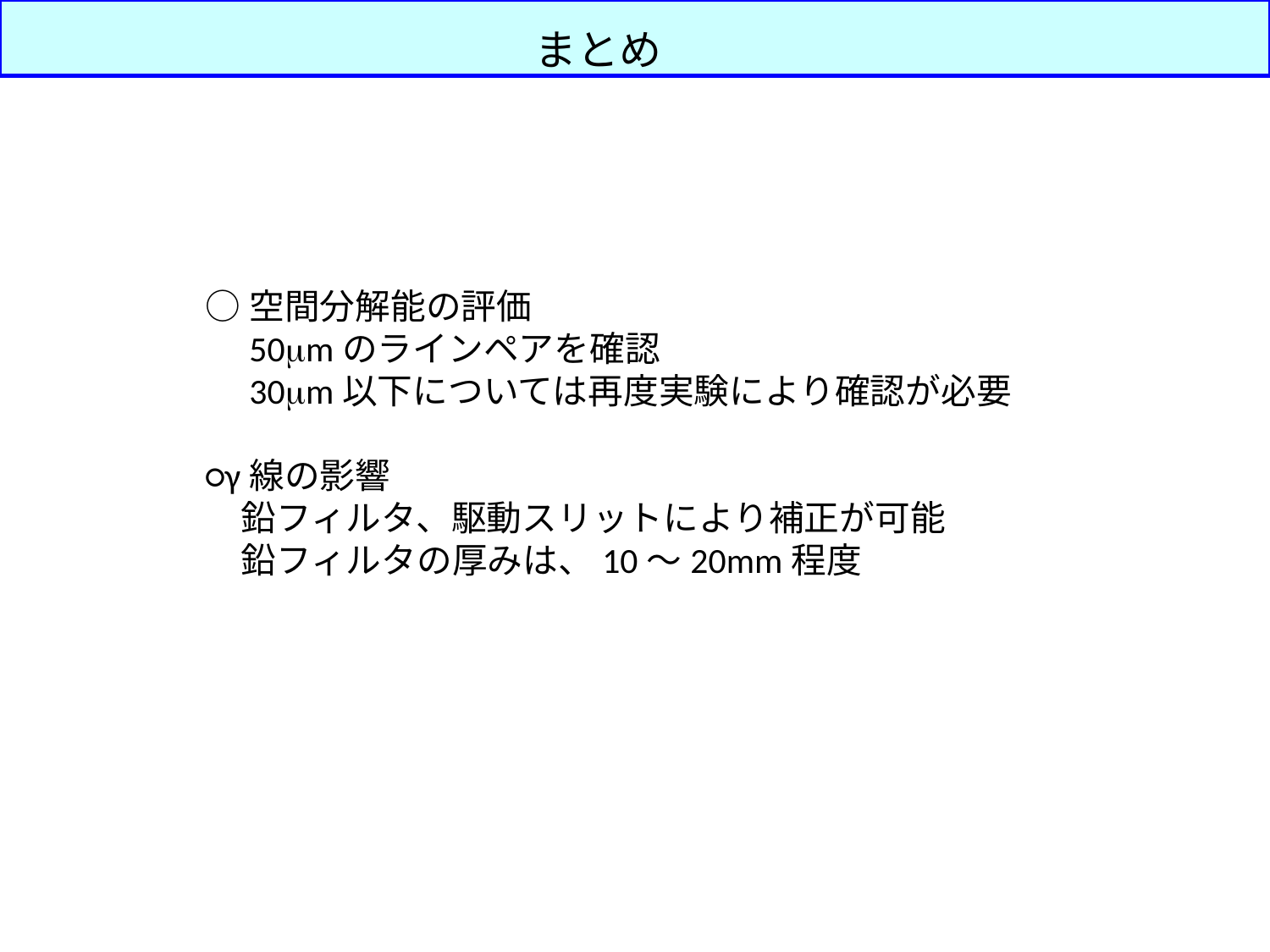

まとめ
○空間分解能の評価
　50μmのラインペアを確認
　30μm以下については再度実験により確認が必要

○γ線の影響
　鉛フィルタ、駆動スリットにより補正が可能
　鉛フィルタの厚みは、10～20mm程度